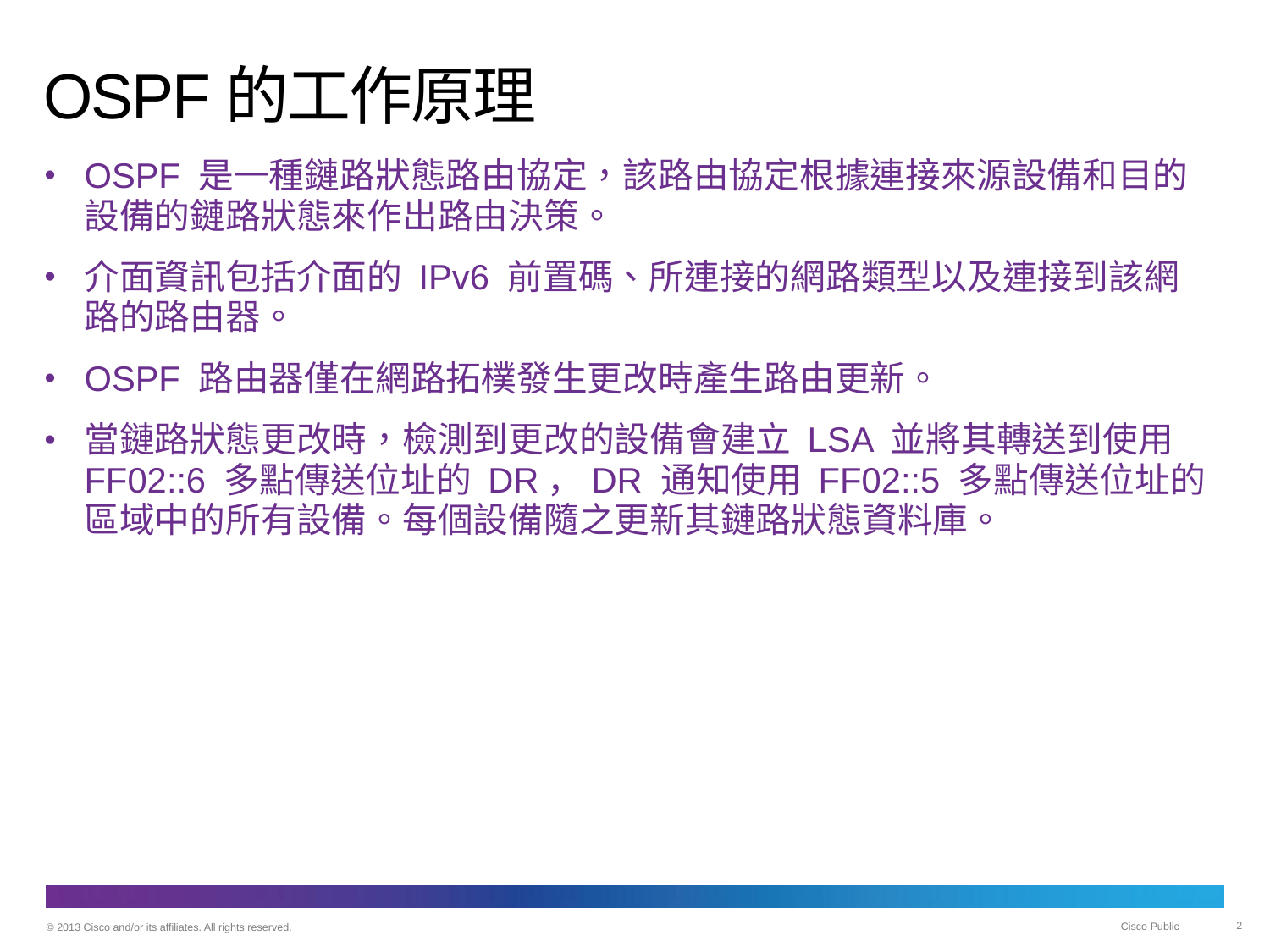

# OSPF的工作原理
OSPF 是一種鏈路狀態路由協定，該路由協定根據連接來源設備和目的設備的鏈路狀態來作出路由決策。
介面資訊包括介面的 IPv6 前置碼、所連接的網路類型以及連接到該網路的路由器。
OSPF 路由器僅在網路拓樸發生更改時產生路由更新。
當鏈路狀態更改時，檢測到更改的設備會建立 LSA 並將其轉送到使用 FF02::6 多點傳送位址的 DR，DR 通知使用 FF02::5 多點傳送位址的區域中的所有設備。每個設備隨之更新其鏈路狀態資料庫。